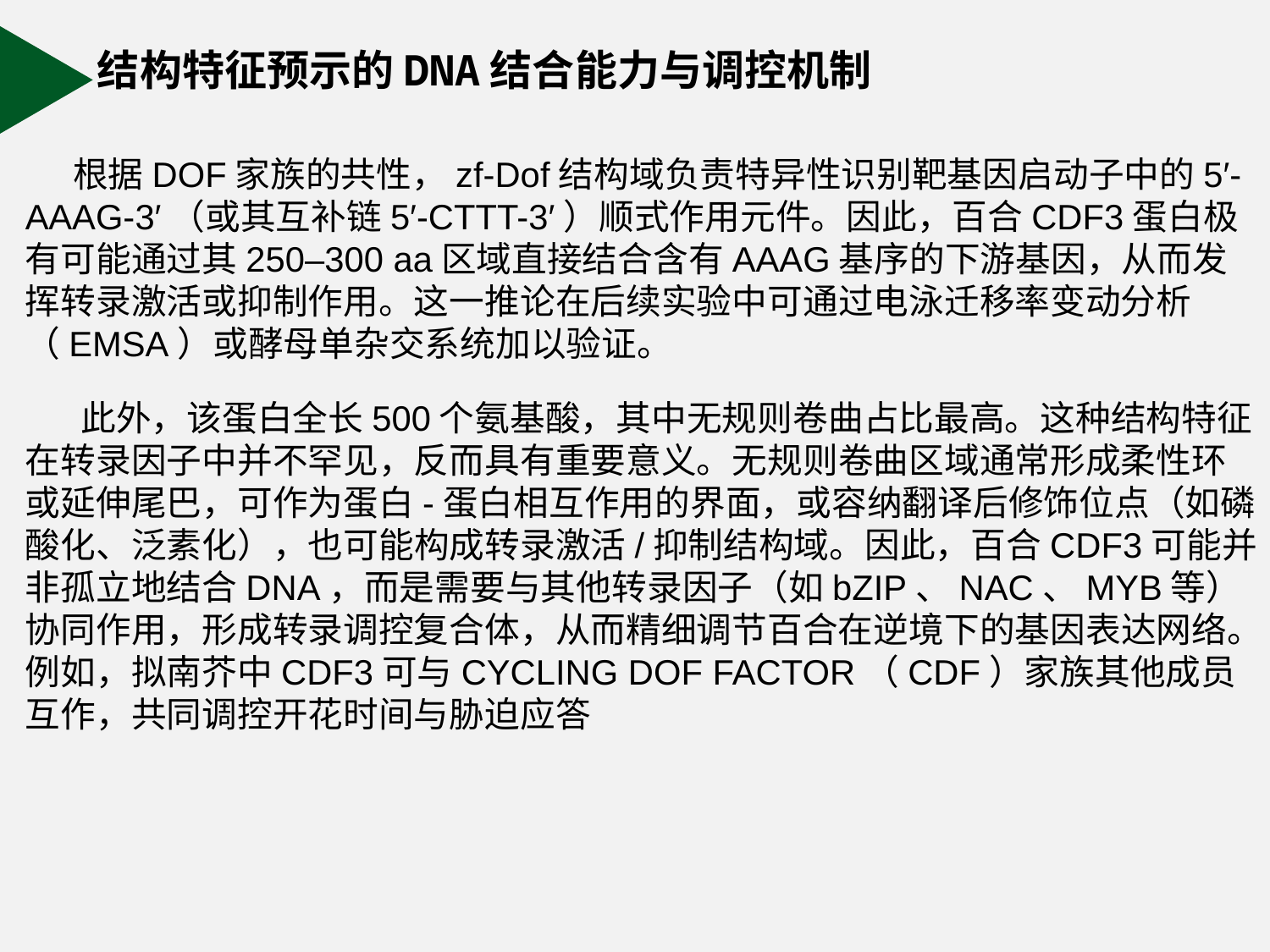

结构特征预示的DNA结合能力与调控机制
     根据DOF家族的共性，zf-Dof结构域负责特异性识别靶基因启动子中的5′-AAAG-3′（或其互补链5′-CTTT-3′）顺式作用元件。因此，百合CDF3蛋白极有可能通过其250–300 aa区域直接结合含有AAAG基序的下游基因，从而发挥转录激活或抑制作用。这一推论在后续实验中可通过电泳迁移率变动分析（EMSA）或酵母单杂交系统加以验证。
      此外，该蛋白全长500个氨基酸，其中无规则卷曲占比最高。这种结构特征在转录因子中并不罕见，反而具有重要意义。无规则卷曲区域通常形成柔性环或延伸尾巴，可作为蛋白-蛋白相互作用的界面，或容纳翻译后修饰位点（如磷酸化、泛素化），也可能构成转录激活/抑制结构域。因此，百合CDF3可能并非孤立地结合DNA，而是需要与其他转录因子（如bZIP、NAC、MYB等）协同作用，形成转录调控复合体，从而精细调节百合在逆境下的基因表达网络。例如，拟南芥中CDF3可与CYCLING DOF FACTOR（CDF）家族其他成员互作，共同调控开花时间与胁迫应答